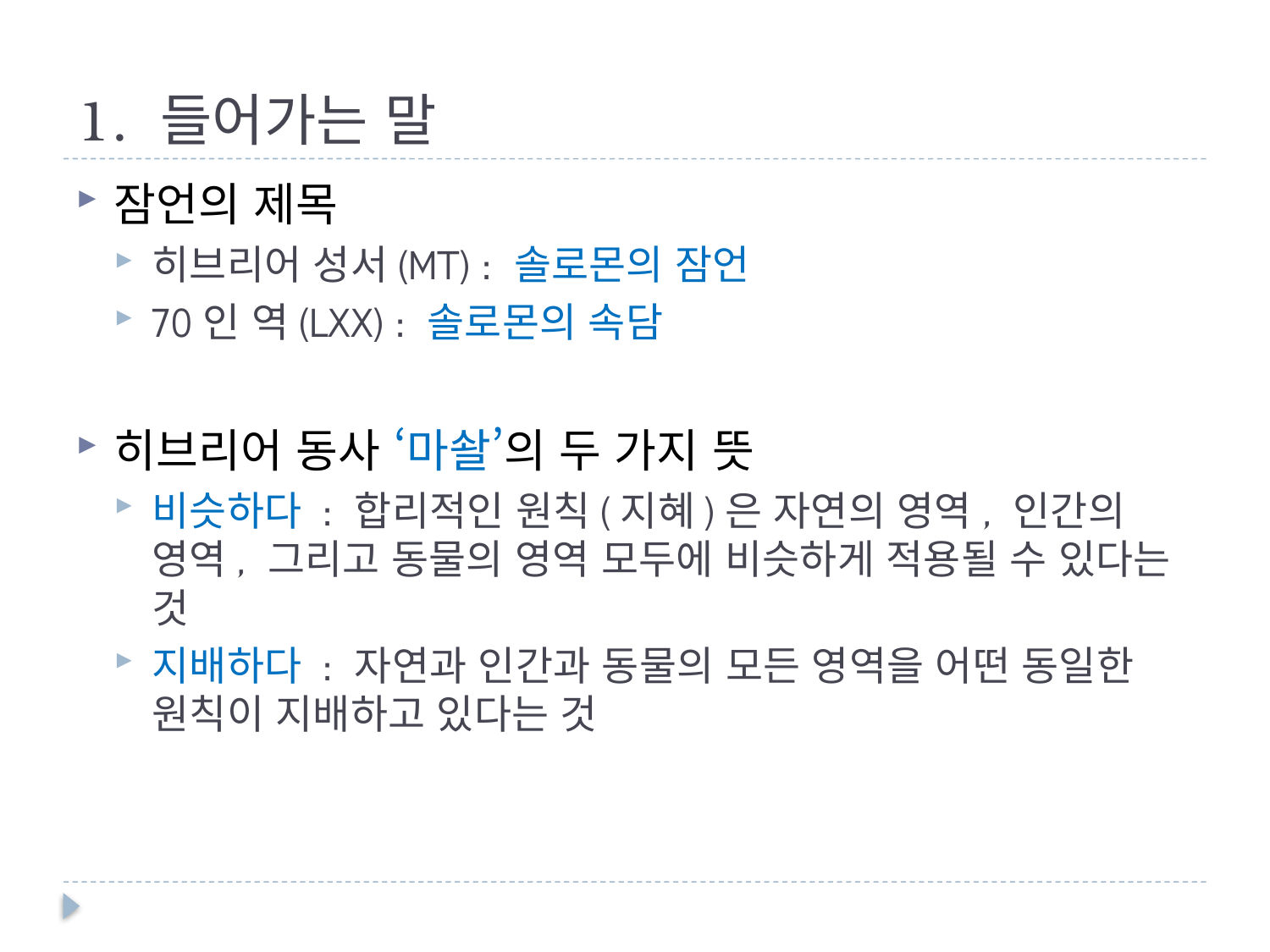

# 1. 들어가는 말
잠언의 제목
히브리어 성서(MT) : 솔로몬의 잠언
70인 역(LXX) : 솔로몬의 속담

히브리어 동사 ‘마솰’의 두 가지 뜻
비슷하다 : 합리적인 원칙(지혜)은 자연의 영역, 인간의 영역, 그리고 동물의 영역 모두에 비슷하게 적용될 수 있다는 것
지배하다 : 자연과 인간과 동물의 모든 영역을 어떤 동일한 원칙이 지배하고 있다는 것